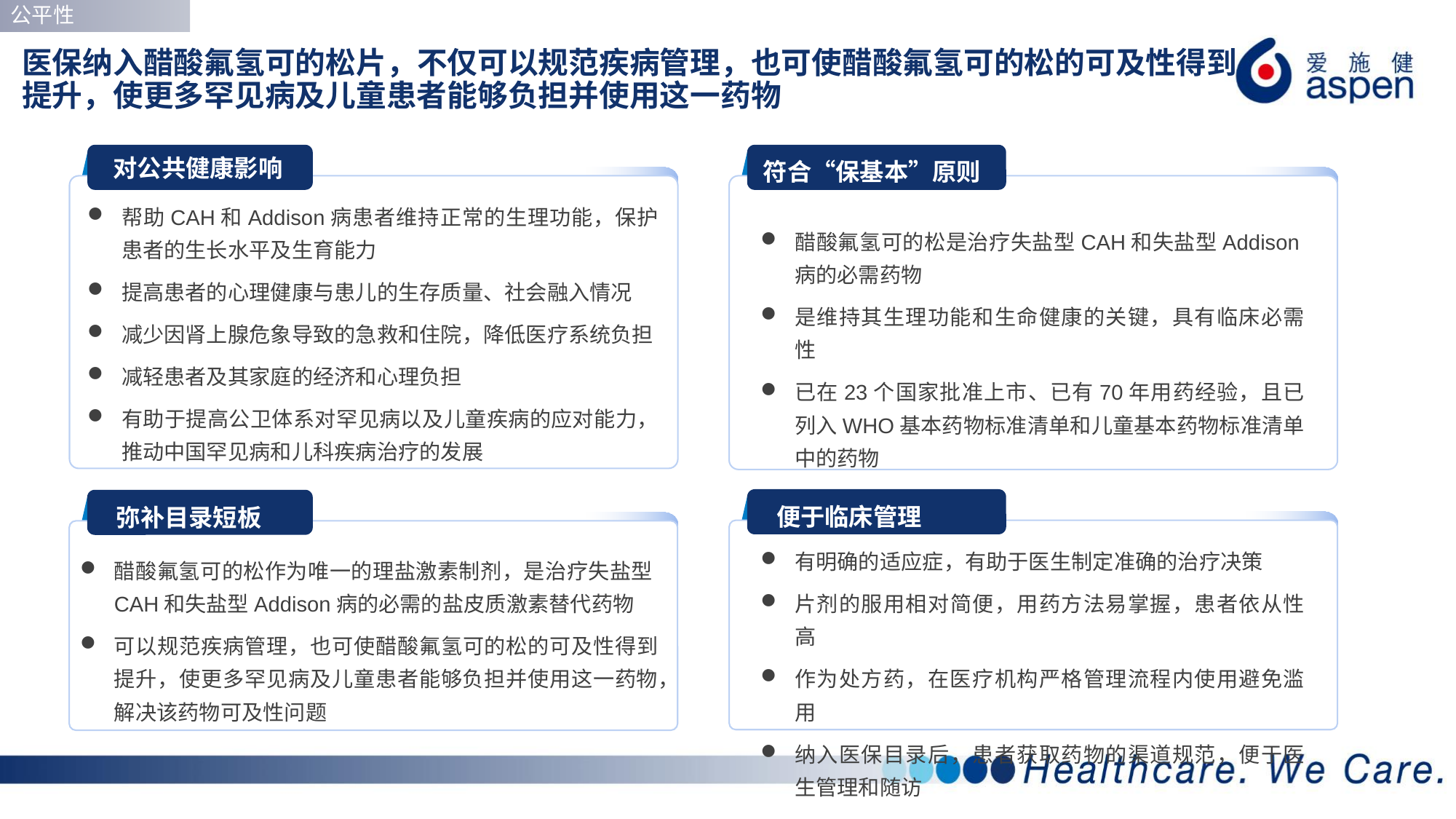

公平性
# 医保纳入醋酸氟氢可的松片，不仅可以规范疾病管理，也可使醋酸氟氢可的松的可及性得到提升，使更多罕见病及儿童患者能够负担并使用这一药物
对公共健康影响
符合“保基本”原则

帮助CAH和Addison病患者维持正常的生理功能，保护患者的生长水平及生育能力
提高患者的心理健康与患儿的生存质量、社会融入情况
减少因肾上腺危象导致的急救和住院，降低医疗系统负担
减轻患者及其家庭的经济和心理负担
有助于提高公卫体系对罕见病以及儿童疾病的应对能力，推动中国罕见病和儿科疾病治疗的发展
醋酸氟氢可的松是治疗失盐型CAH和失盐型Addison病的必需药物
是维持其生理功能和生命健康的关键，具有临床必需性
已在23个国家批准上市、已有70年用药经验，且已列入WHO基本药物标准清单和儿童基本药物标准清单中的药物
便于临床管理
弥补目录短板

有明确的适应症，有助于医生制定准确的治疗决策
片剂的服用相对简便，用药方法易掌握，患者依从性高
作为处方药，在医疗机构严格管理流程内使用避免滥用
纳入医保目录后，患者获取药物的渠道规范，便于医生管理和随访
醋酸氟氢可的松作为唯一的理盐激素制剂，是治疗失盐型CAH和失盐型Addison病的必需的盐皮质激素替代药物
可以规范疾病管理，也可使醋酸氟氢可的松的可及性得到提升，使更多罕见病及儿童患者能够负担并使用这一药物，解决该药物可及性问题